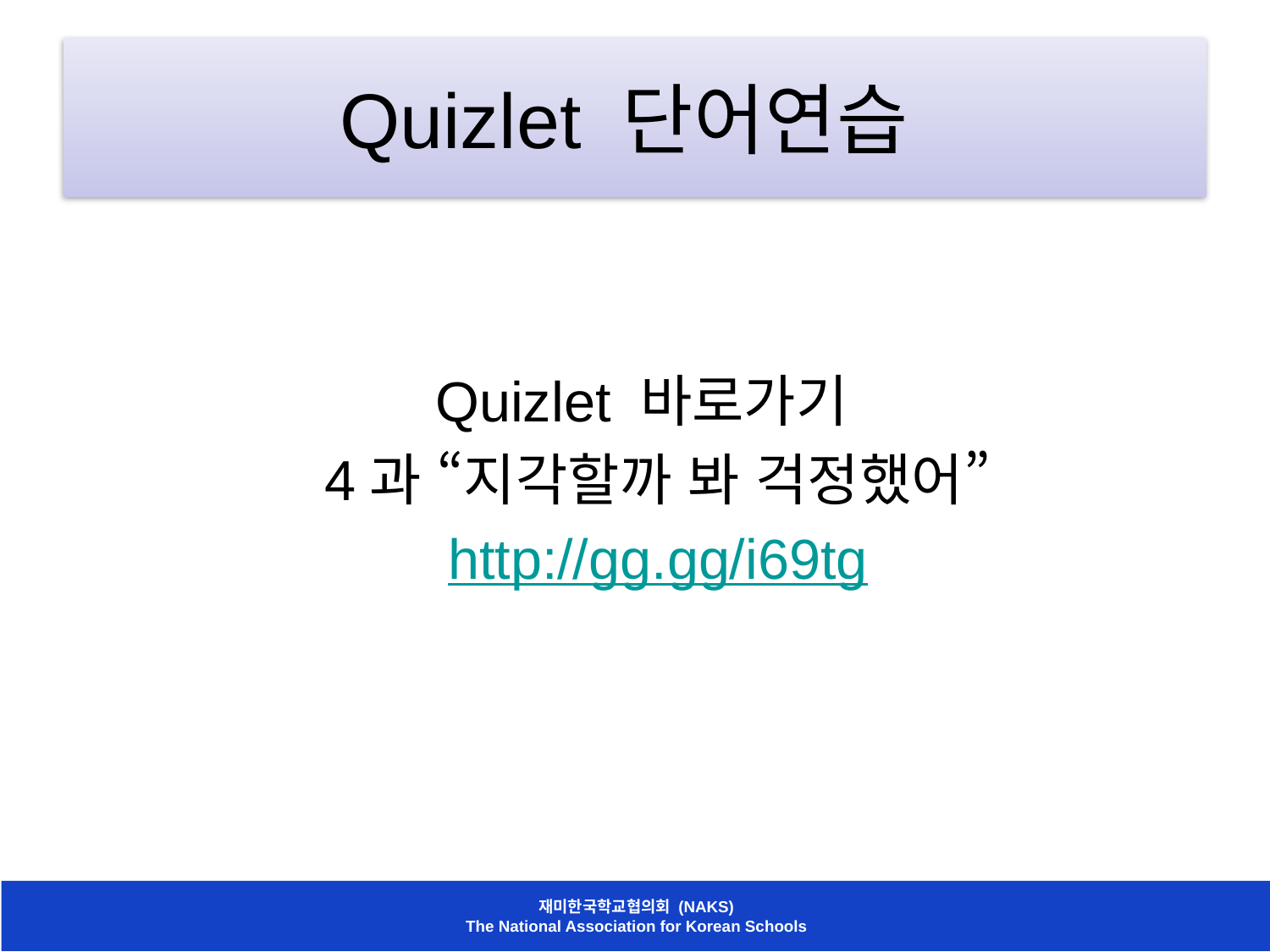

# Quizlet 단어연습

Quizlet 바로가기
4과 “지각할까 봐 걱정했어”
http://gg.gg/i69tg
재미한국학교협의회 (NAKS)
The National Association for Korean Schools